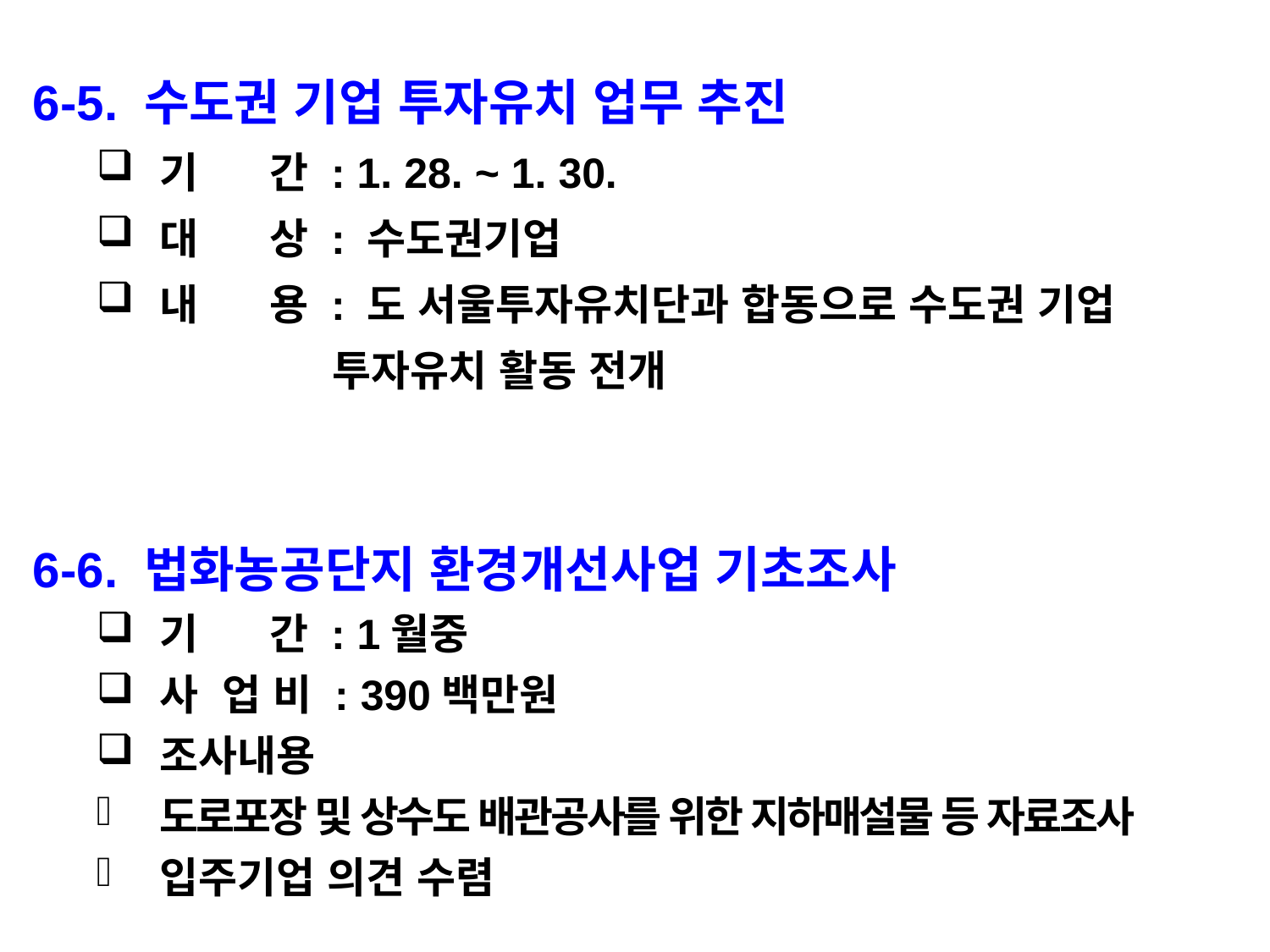

6-5. 수도권 기업 투자유치 업무 추진
기      간 : 1. 28. ~ 1. 30.
대      상 : 수도권기업
내      용 : 도 서울투자유치단과 합동으로 수도권 기업
                   투자유치 활동 전개

6-6. 법화농공단지 환경개선사업 기초조사
기      간 : 1월중
사  업 비 : 390백만원
조사내용
도로포장 및 상수도 배관공사를 위한 지하매설물 등 자료조사
입주기업 의견 수렴